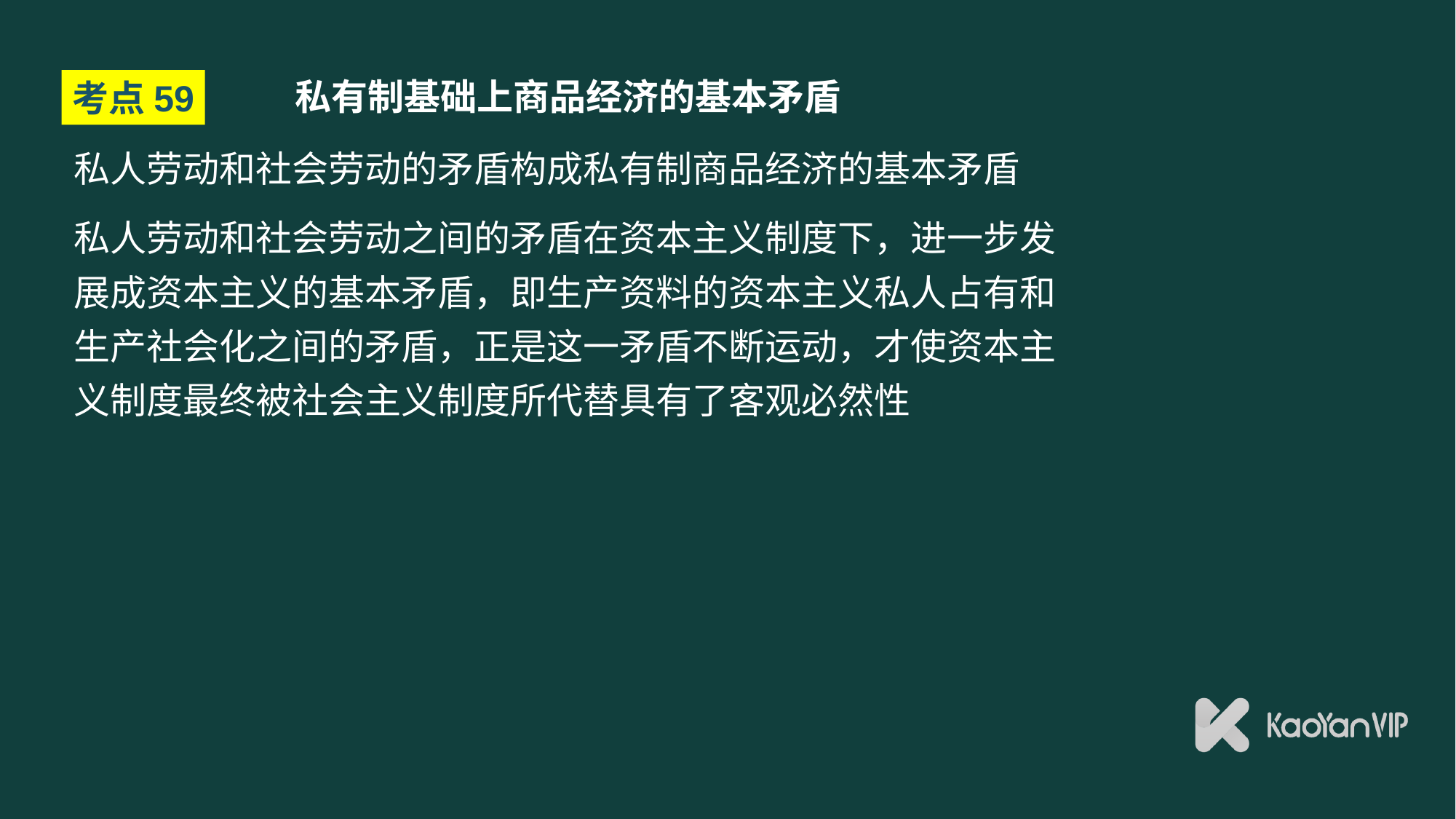

# 私有制基础上商品经济的基本矛盾
考点59
私人劳动和社会劳动的矛盾构成私有制商品经济的基本矛盾
私人劳动和社会劳动之间的矛盾在资本主义制度下，进一步发展成资本主义的基本矛盾，即生产资料的资本主义私人占有和生产社会化之间的矛盾，正是这一矛盾不断运动，才使资本主义制度最终被社会主义制度所代替具有了客观必然性